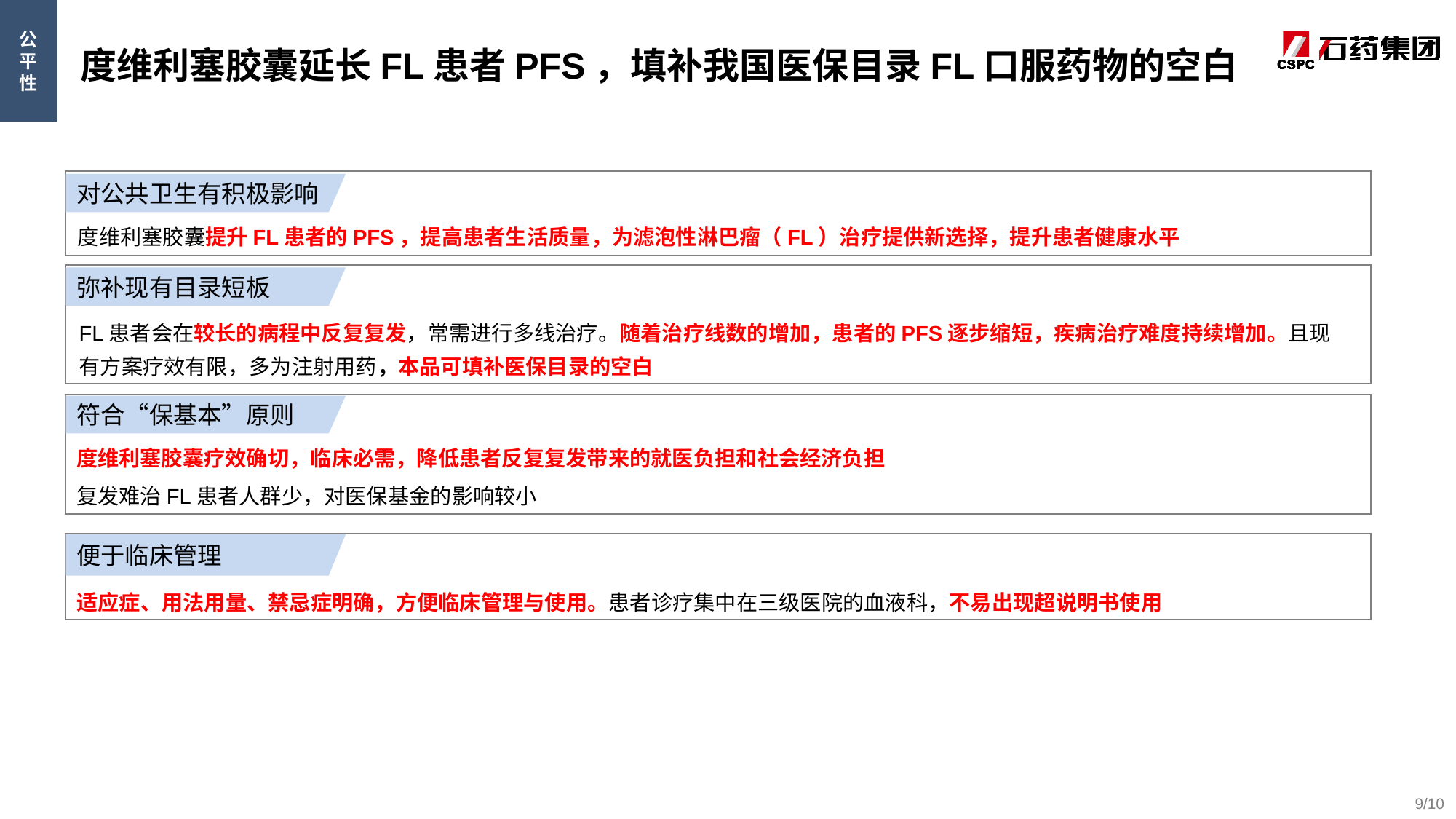

公平性
度维利塞胶囊延长FL患者PFS，填补我国医保目录FL口服药物的空白

对公共卫生有积极影响
度维利塞胶囊提升FL患者的PFS，提高患者生活质量，为滤泡性淋巴瘤（FL）治疗提供新选择，提升患者健康水平

弥补现有目录短板
FL患者会在较长的病程中反复复发，常需进行多线治疗。随着治疗线数的增加，患者的PFS逐步缩短，疾病治疗难度持续增加。且现有方案疗效有限，多为注射用药，本品可填补医保目录的空白

符合“保基本”原则
度维利塞胶囊疗效确切，临床必需，降低患者反复复发带来的就医负担和社会经济负担
复发难治FL患者人群少，对医保基金的影响较小

便于临床管理
适应症、用法用量、禁忌症明确，方便临床管理与使用。患者诊疗集中在三级医院的⾎液科，不易出现超说明书使用
9/10